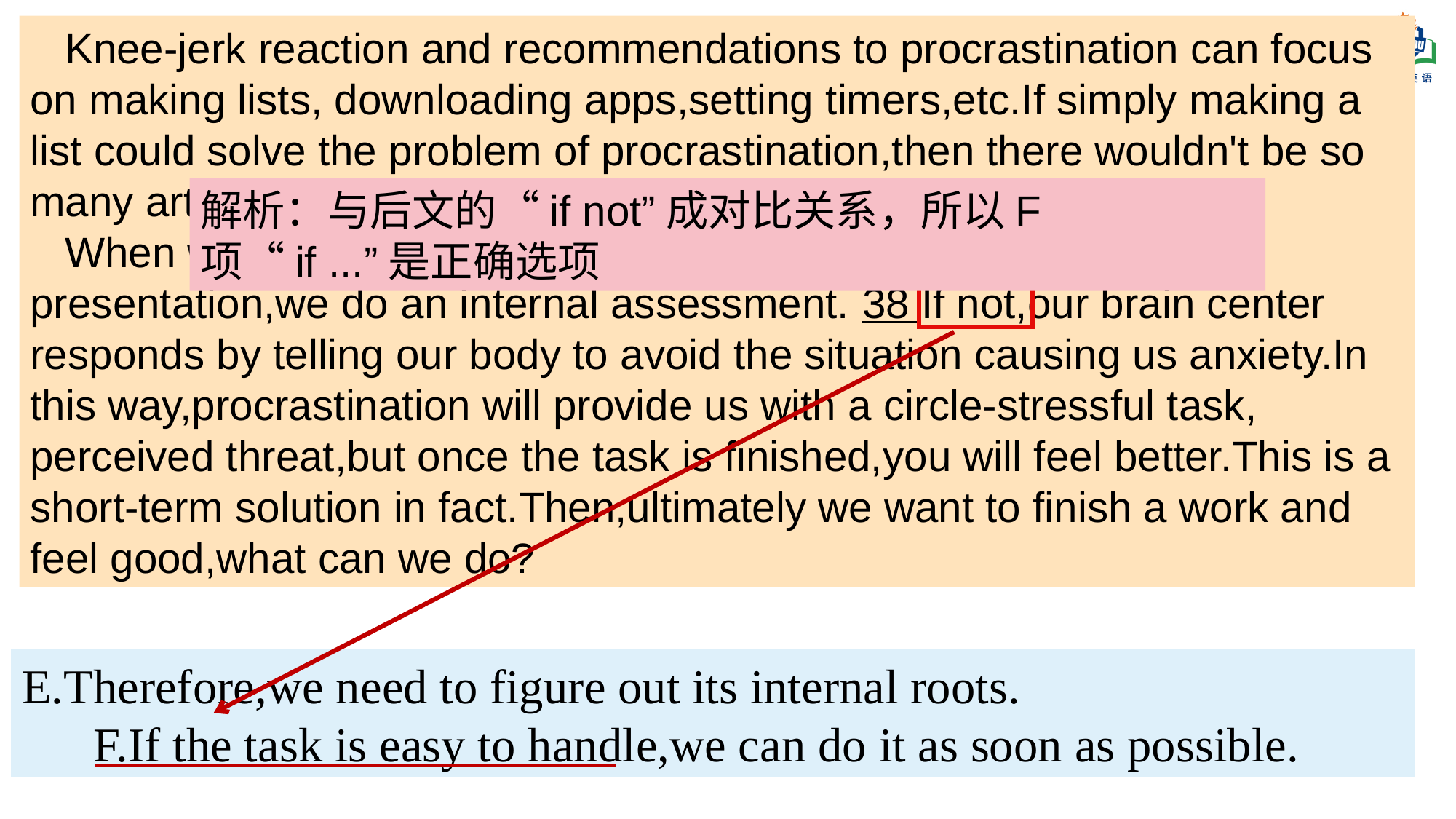

Knee-jerk reaction and recommendations to procrastination can focus on making lists, downloading apps,setting timers,etc.If simply making a list could solve the problem of procrastination,then there wouldn't be so many articles on it or conversations about it with doctors. 37
When we look at a task,such as doing homework or preparing a presentation,we do an internal assessment. 38 If not,our brain center responds by telling our body to avoid the situation causing us anxiety.In this way,procrastination will provide us with a circle-stressful task, perceived threat,but once the task is finished,you will feel better.This is a short-term solution in fact.Then,ultimately we want to finish a work and feel good,what can we do?
解析：与后文的“if not”成对比关系，所以F项“if ...”是正确选项

E.Therefore,we need to figure out its internal roots.   F.If the task is easy to handle,we can do it as soon as possible.